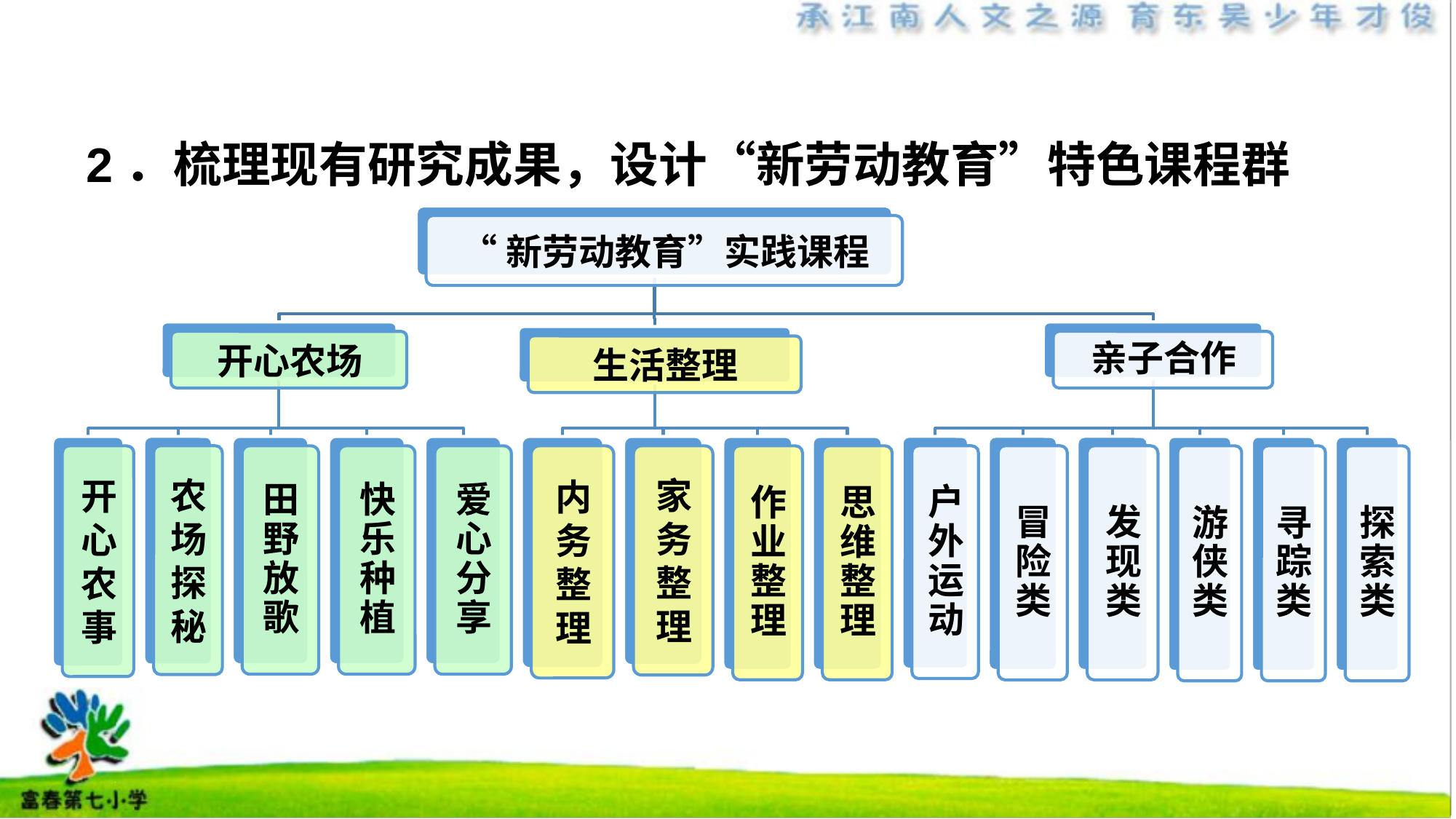

2．梳理现有研究成果，设计“新劳动教育”特色课程群
“新劳动教育”实践课程
开心农场
开心农事
农场探秘
田野放歌
快乐种植
爱心分享
生活整理
内务整理
家务整理
作业整理
思维整理
亲子合作
户外运动
冒险类
发现类
游侠类
寻踪类
探索类